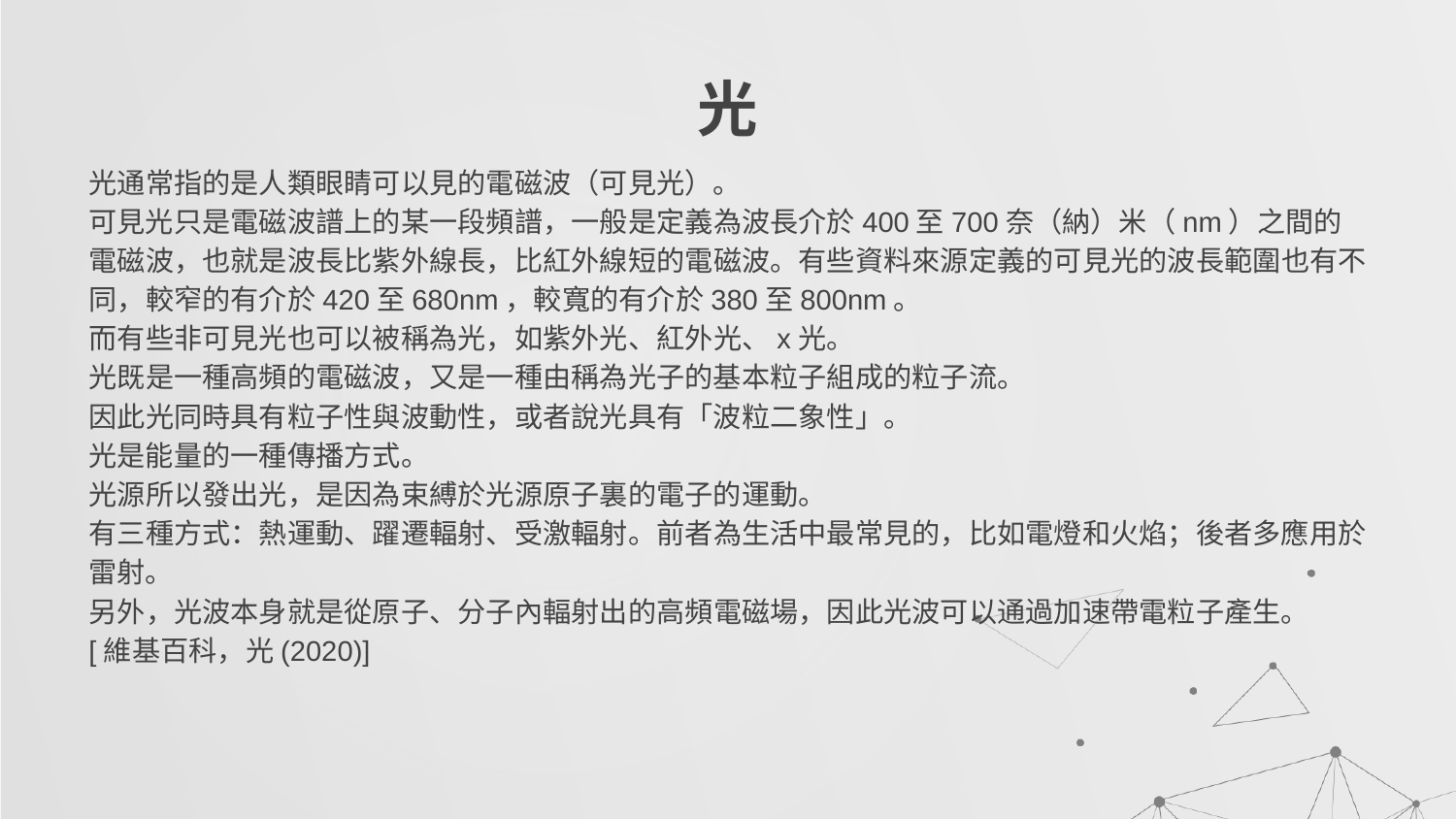

# 光
光通常指的是人類眼睛可以見的電磁波（可見光）。
可見光只是電磁波譜上的某一段頻譜，一般是定義為波長介於400至700奈（納）米（nm）之間的電磁波，也就是波長比紫外線長，比紅外線短的電磁波。有些資料來源定義的可見光的波長範圍也有不同，較窄的有介於420至680nm，較寬的有介於380至800nm。
而有些非可見光也可以被稱為光，如紫外光、紅外光、x光。
光既是一種高頻的電磁波，又是一種由稱為光子的基本粒子組成的粒子流。
因此光同時具有粒子性與波動性，或者說光具有「波粒二象性」。
光是能量的一種傳播方式。
光源所以發出光，是因為束縛於光源原子裏的電子的運動。
有三種方式：熱運動、躍遷輻射、受激輻射。前者為生活中最常見的，比如電燈和火焰；後者多應用於雷射。
另外，光波本身就是從原子、分子內輻射出的高頻電磁場，因此光波可以通過加速帶電粒子產生。
[維基百科，光(2020)]